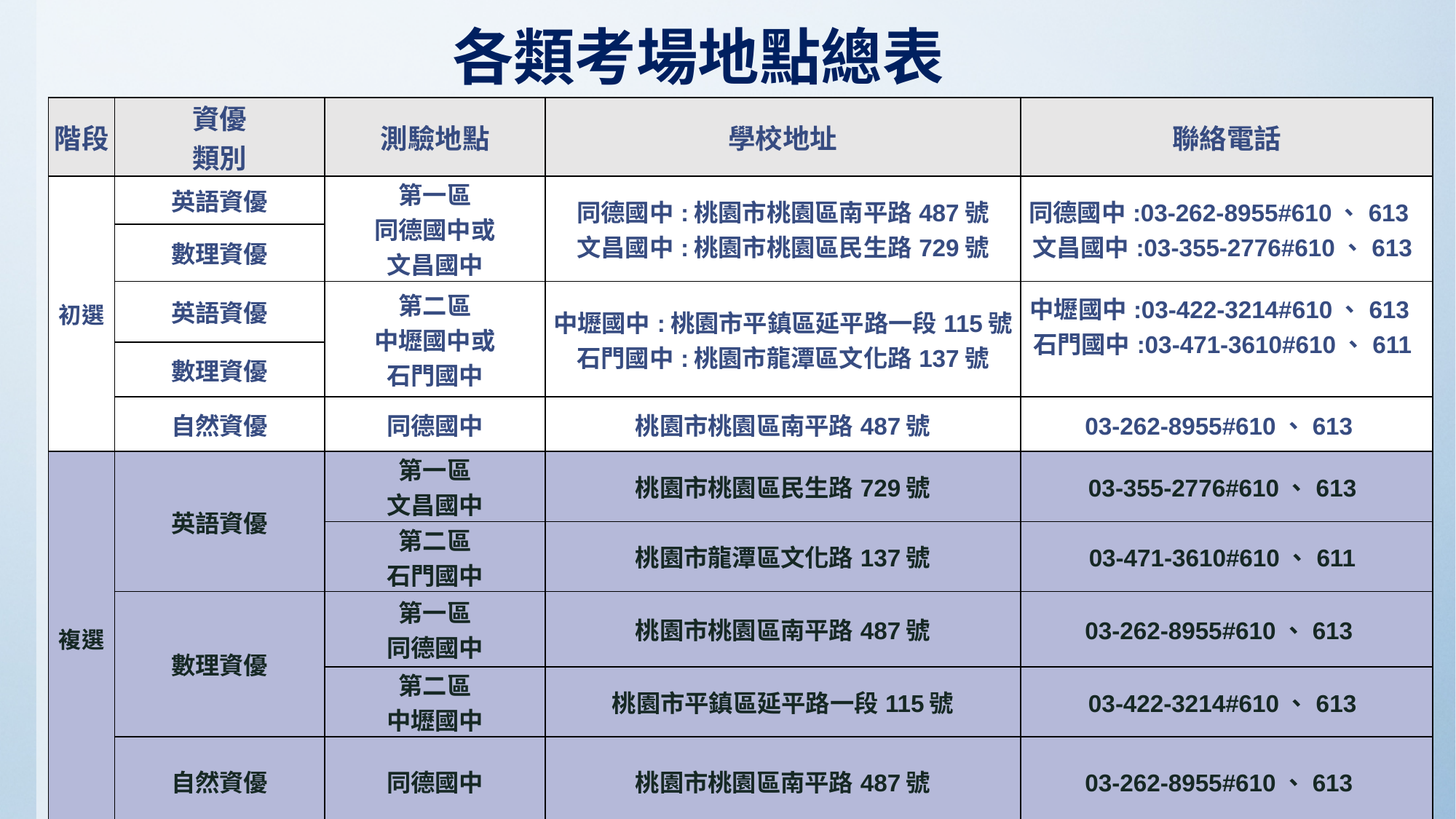

各類考場地點總表
| 階段 | 資優 類別 | 測驗地點 | 學校地址 | 聯絡電話 |
| --- | --- | --- | --- | --- |
| 初選 | 英語資優 | 第一區 同德國中或 文昌國中 | 同德國中:桃園市桃園區南平路487號 文昌國中:桃園市桃園區民生路729號 | 同德國中:03-262-8955#610、613 文昌國中:03-355-2776#610、613 |
|  | 數理資優 |  |  |  |
|  | 英語資優 | 第二區 中壢國中或 石門國中 | 中壢國中:桃園市平鎮區延平路一段115號 石門國中:桃園市龍潭區文化路137號 | 中壢國中:03-422-3214#610、613石門國中:03-471-3610#610、611 |
|  | 數理資優 |  |  |  |
|  | 自然資優 | 同德國中 | 桃園市桃園區南平路487號 | 03-262-8955#610、613 |
| 複選 | 英語資優 | 第一區 文昌國中 | 桃園市桃園區民生路729號 | 03-355-2776#610、613 |
|  |  | 第二區 石門國中 | 桃園市龍潭區文化路137號 | 03-471-3610#610、611 |
|  | 數理資優 | 第一區 同德國中 | 桃園市桃園區南平路487號 | 03-262-8955#610、613 |
|  |  | 第二區 中壢國中 | 桃園市平鎮區延平路一段115號 | 03-422-3214#610、613 |
|  | 自然資優 | 同德國中 | 桃園市桃園區南平路487號 | 03-262-8955#610、613 |
33